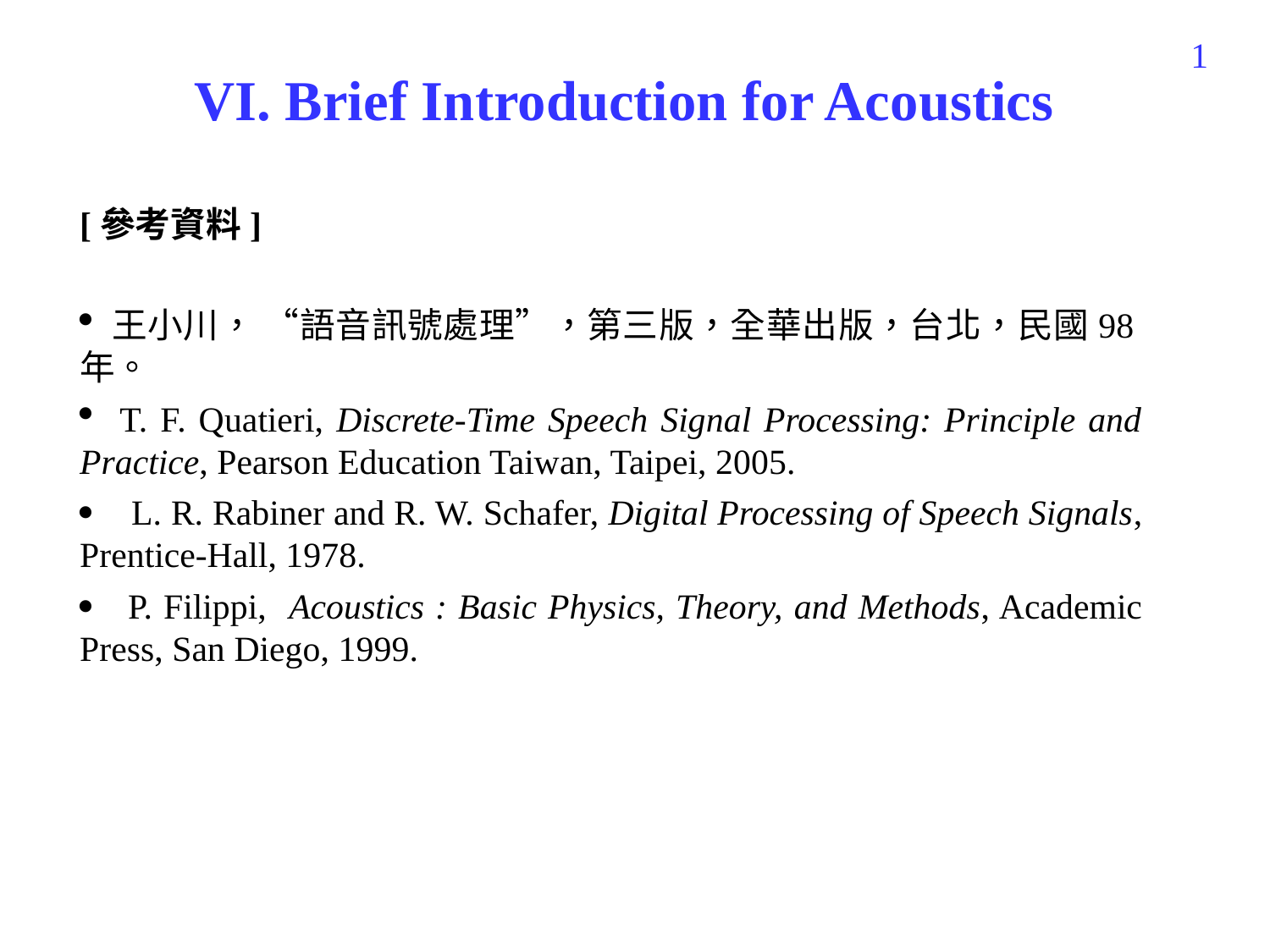

1
# VI. Brief Introduction for Acoustics
[參考資料]

 王小川， “語音訊號處理”，第三版，全華出版，台北，民國98年。
  T. F. Quatieri, Discrete-Time Speech Signal Processing: Principle and Practice, Pearson Education Taiwan, Taipei, 2005.
•    L. R. Rabiner and R. W. Schafer, Digital Processing of Speech Signals, Prentice-Hall, 1978.
•   P. Filippi,  Acoustics : Basic Physics, Theory, and Methods, Academic Press, San Diego, 1999.